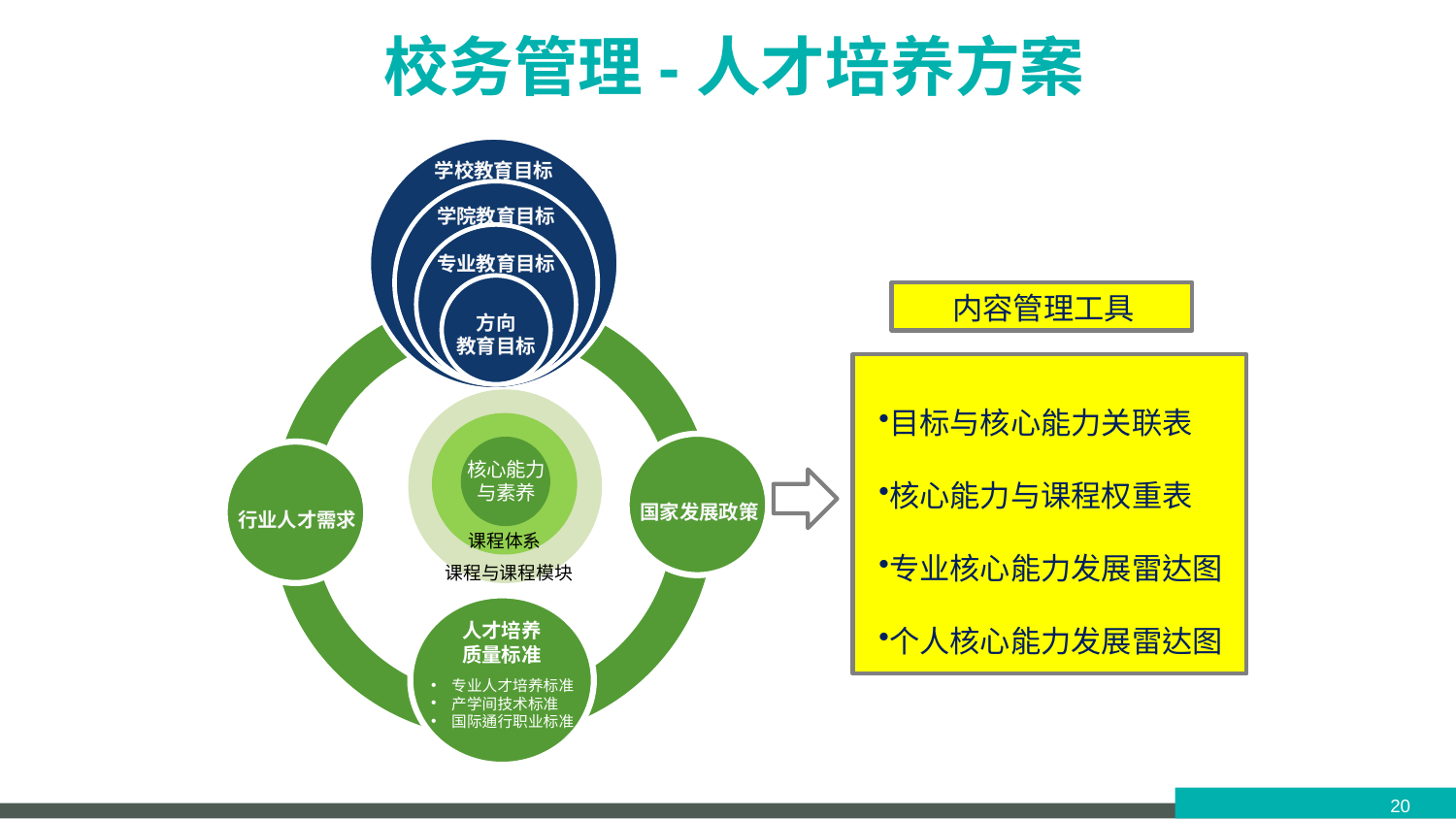

# 校务管理-人才培养方案

学校教育目标

学院教育目标

专业教育目标

方向
教育目标
内容管理工具

z

目标与核心能力关联表
核心能力与课程权重表
专业核心能力发展雷达图
个人核心能力发展雷达图

国家发展政策

行业人才需求
核心能力
与素养

课程体系
课程与课程模块

人才培养
质量标准
专业人才培养标准
产学间技术标准
国际通行职业标准
20